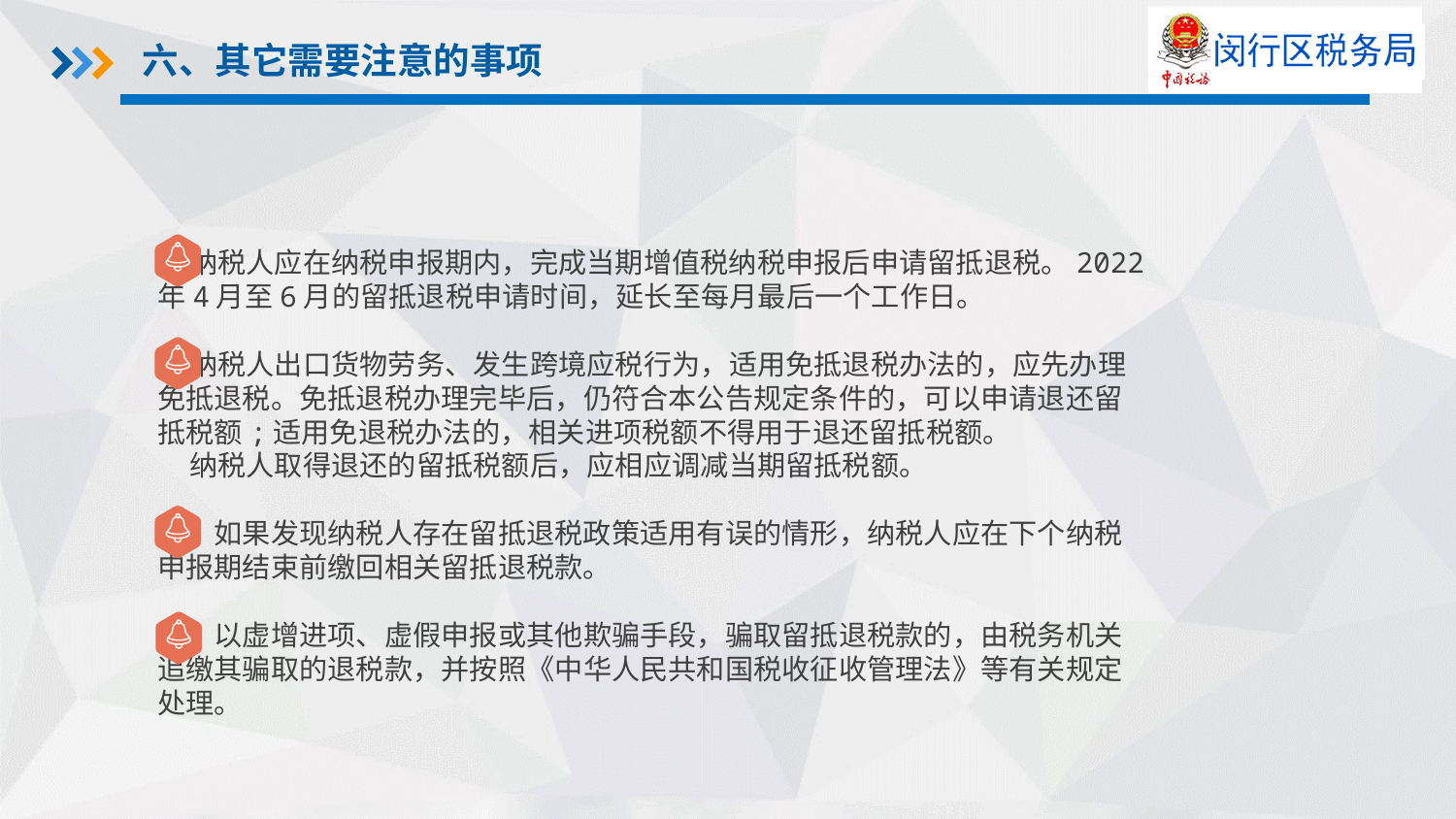

六、其它需要注意的事项

    纳税人应在纳税申报期内，完成当期增值税纳税申报后申请留抵退税。2022年4月至6月的留抵退税申请时间，延长至每月最后一个工作日。

    纳税人出口货物劳务、发生跨境应税行为，适用免抵退税办法的，应先办理免抵退税。免抵退税办理完毕后，仍符合本公告规定条件的，可以申请退还留抵税额;适用免退税办法的，相关进项税额不得用于退还留抵税额。
    纳税人取得退还的留抵税额后，应相应调减当期留抵税额。

　　如果发现纳税人存在留抵退税政策适用有误的情形，纳税人应在下个纳税申报期结束前缴回相关留抵退税款。

　　以虚增进项、虚假申报或其他欺骗手段，骗取留抵退税款的，由税务机关追缴其骗取的退税款，并按照《中华人民共和国税收征收管理法》等有关规定处理。